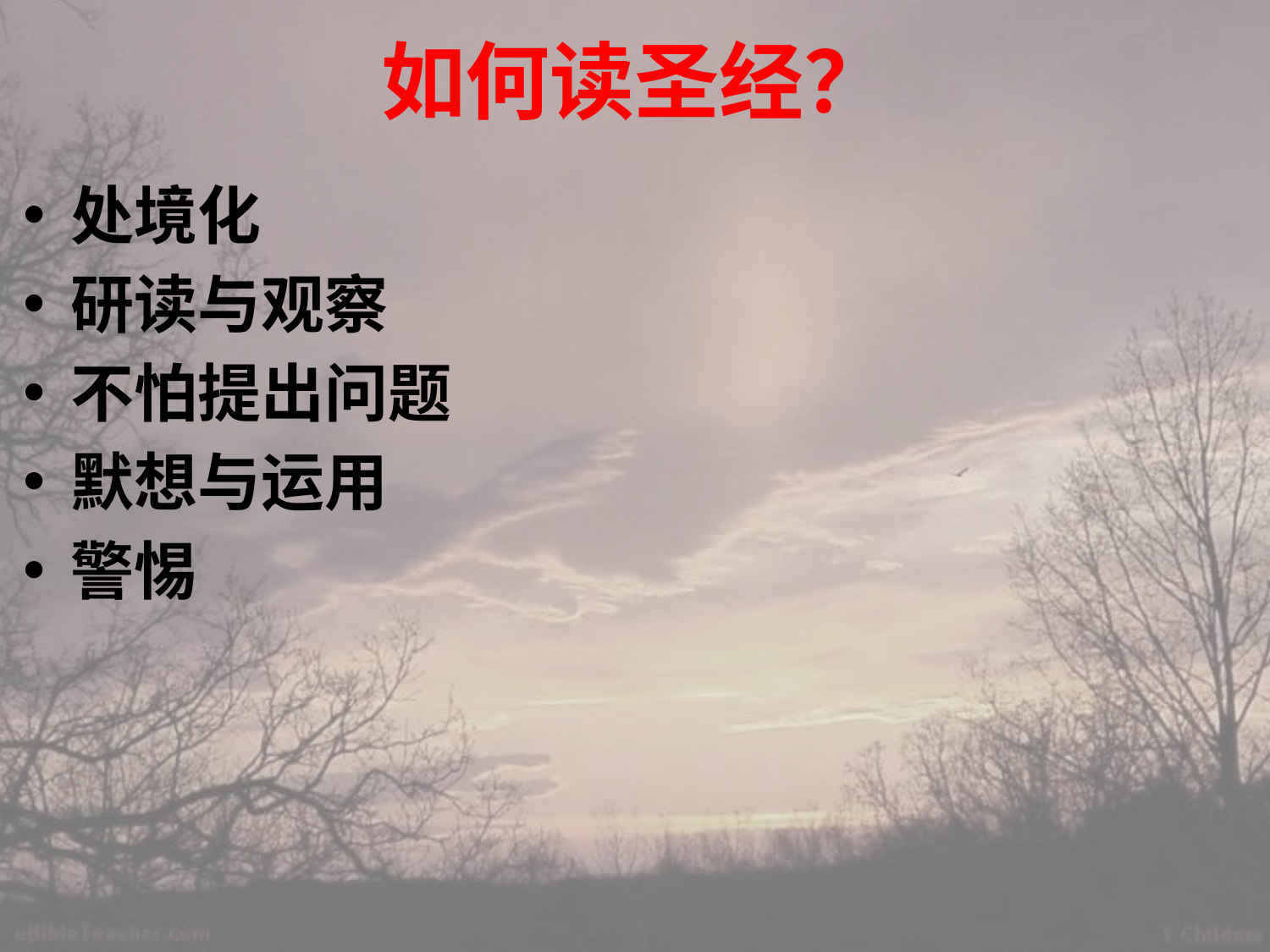

# 如何读圣经？
处境化
研读与观察
不怕提出问题
默想与运用
警惕